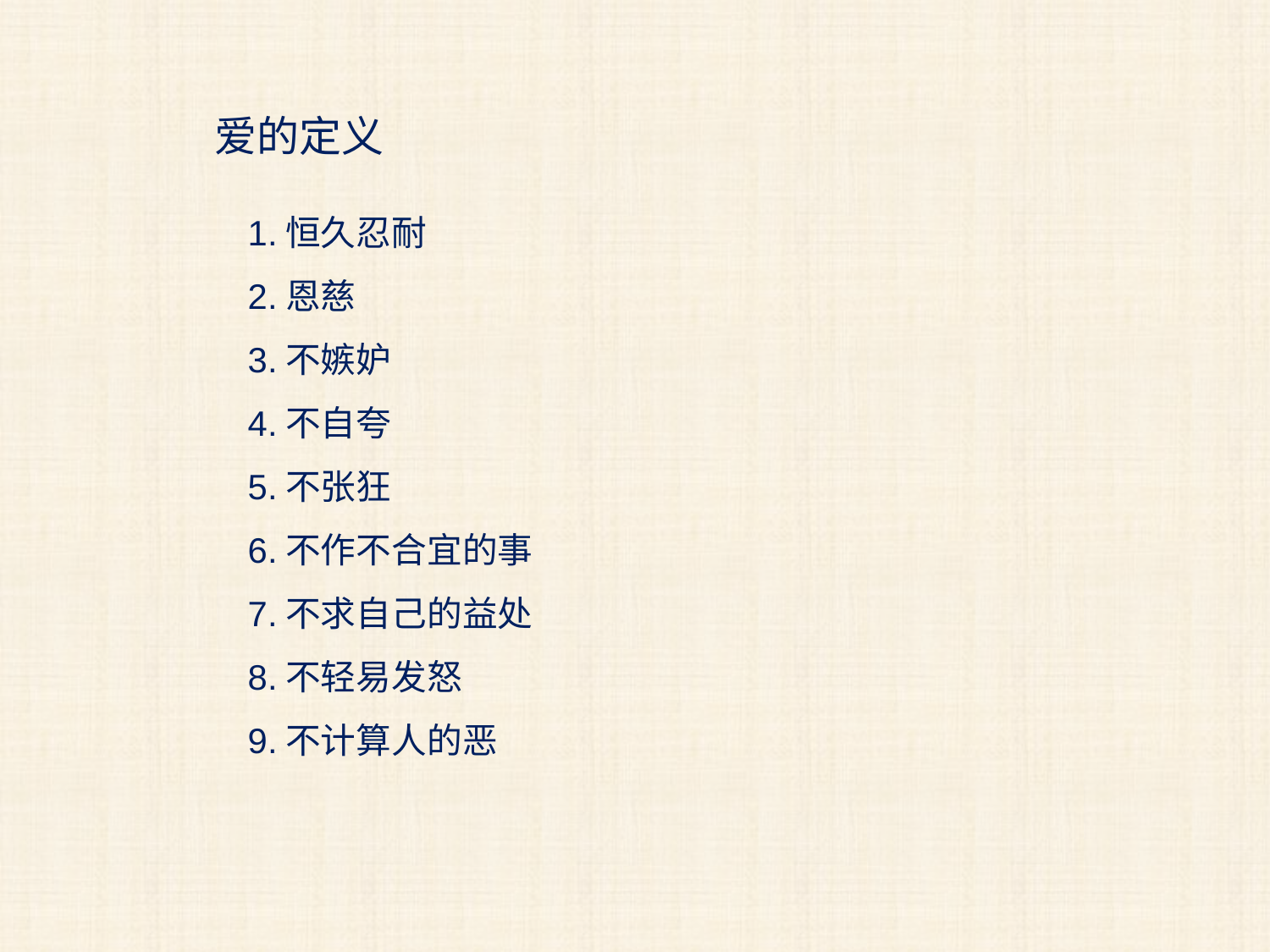

爱的定义
1.恒久忍耐
2.恩慈
3.不嫉妒
4.不自夸
5.不张狂
6.不作不合宜的事
7.不求自己的益处
8.不轻易发怒
9.不计算人的恶